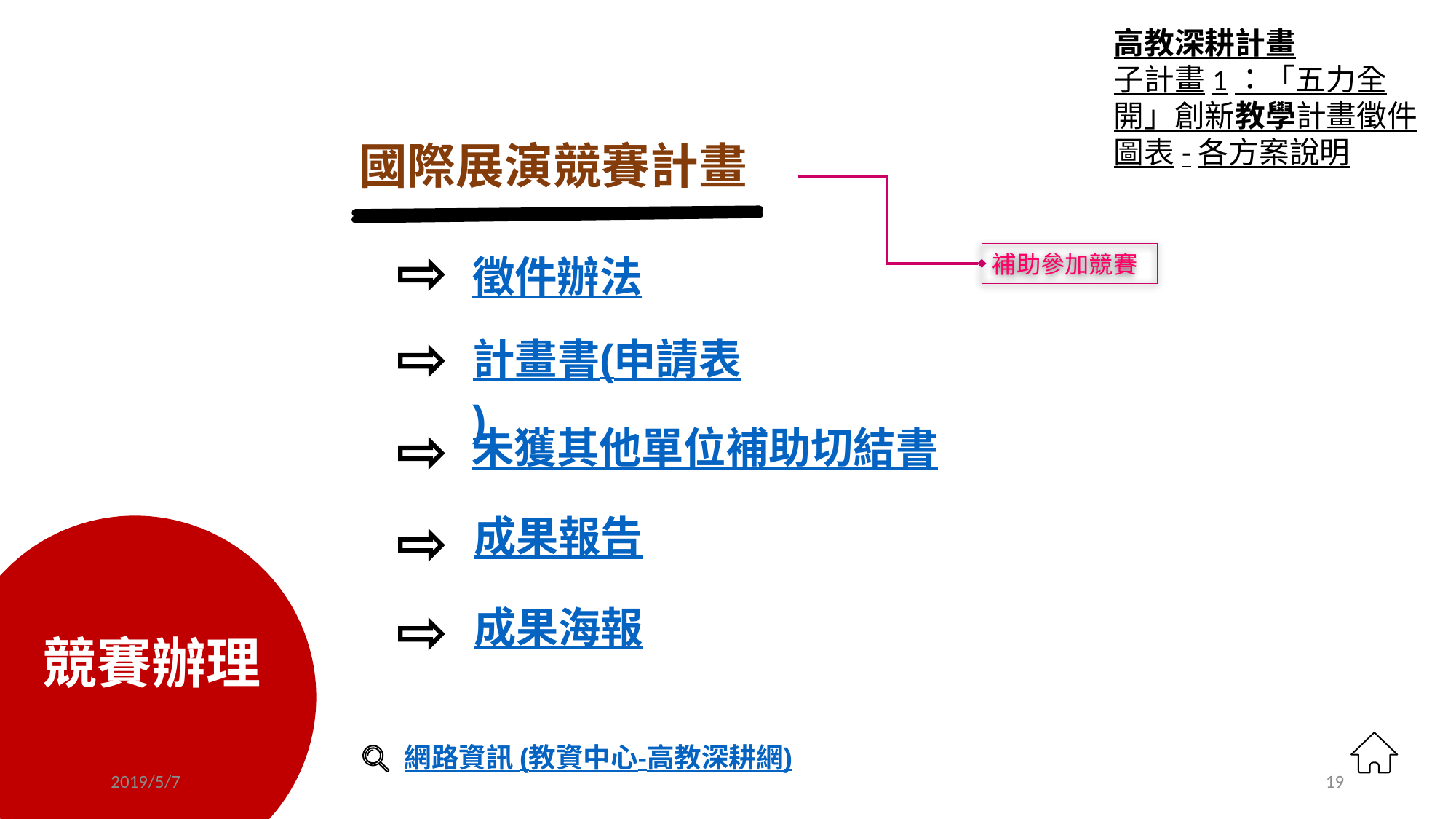

高教深耕計畫
子計畫1：「五力全開」創新教學計畫徵件圖表-各方案說明
# 國際展演競賽計畫
補助參加競賽
徵件辦法

計畫書(申請表)

未獲其他單位補助切結書

成果報告

競賽辦理

成果海報

網路資訊 (教資中心-高教深耕網)

2019/5/7
19